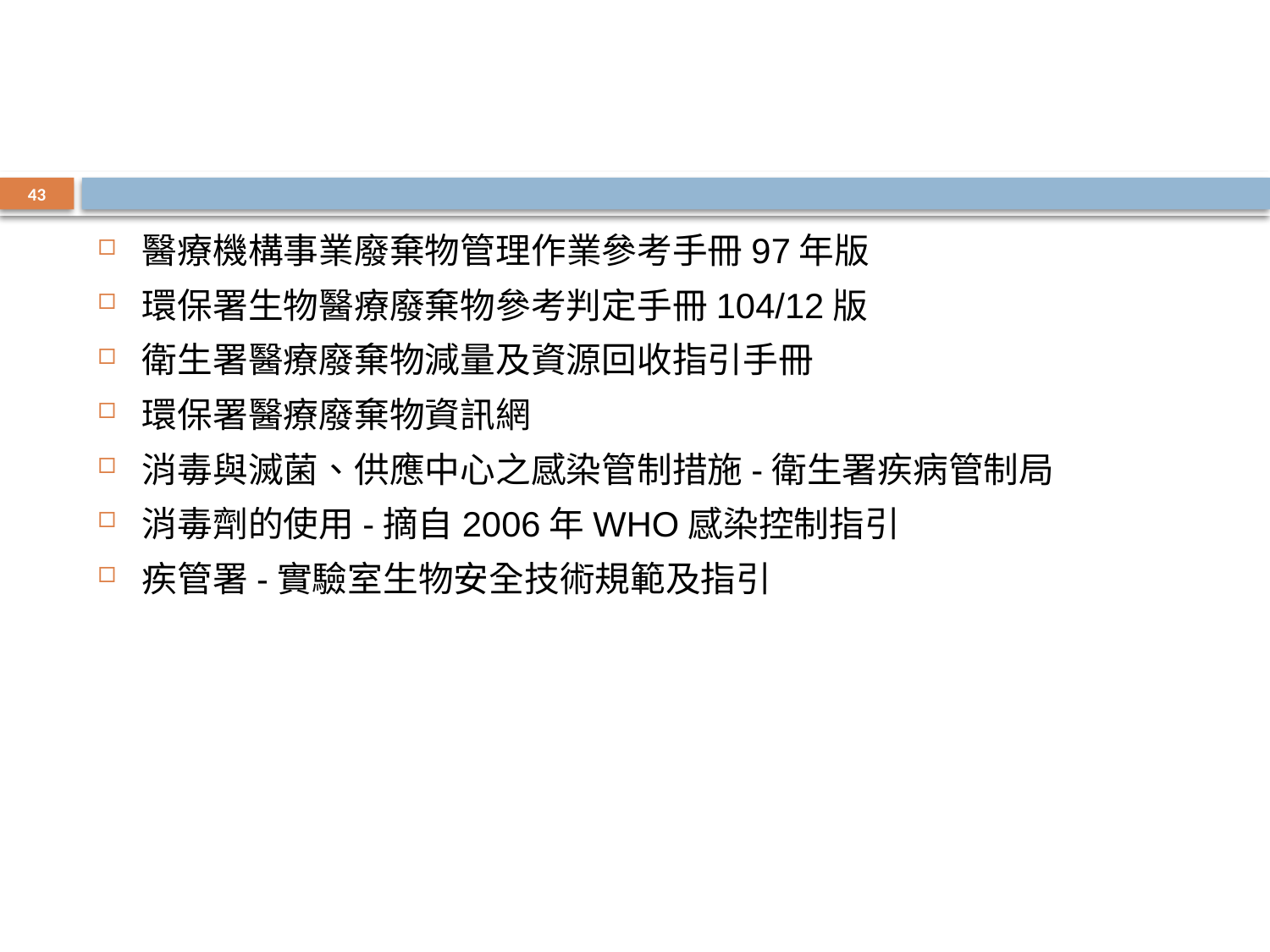

#
43
醫療機構事業廢棄物管理作業參考手冊97年版
環保署生物醫療廢棄物參考判定手冊104/12版
衛生署醫療廢棄物減量及資源回收指引手冊
環保署醫療廢棄物資訊網
消毒與滅菌、供應中心之感染管制措施-衛生署疾病管制局
消毒劑的使用-摘自2006年WHO感染控制指引
疾管署-實驗室生物安全技術規範及指引